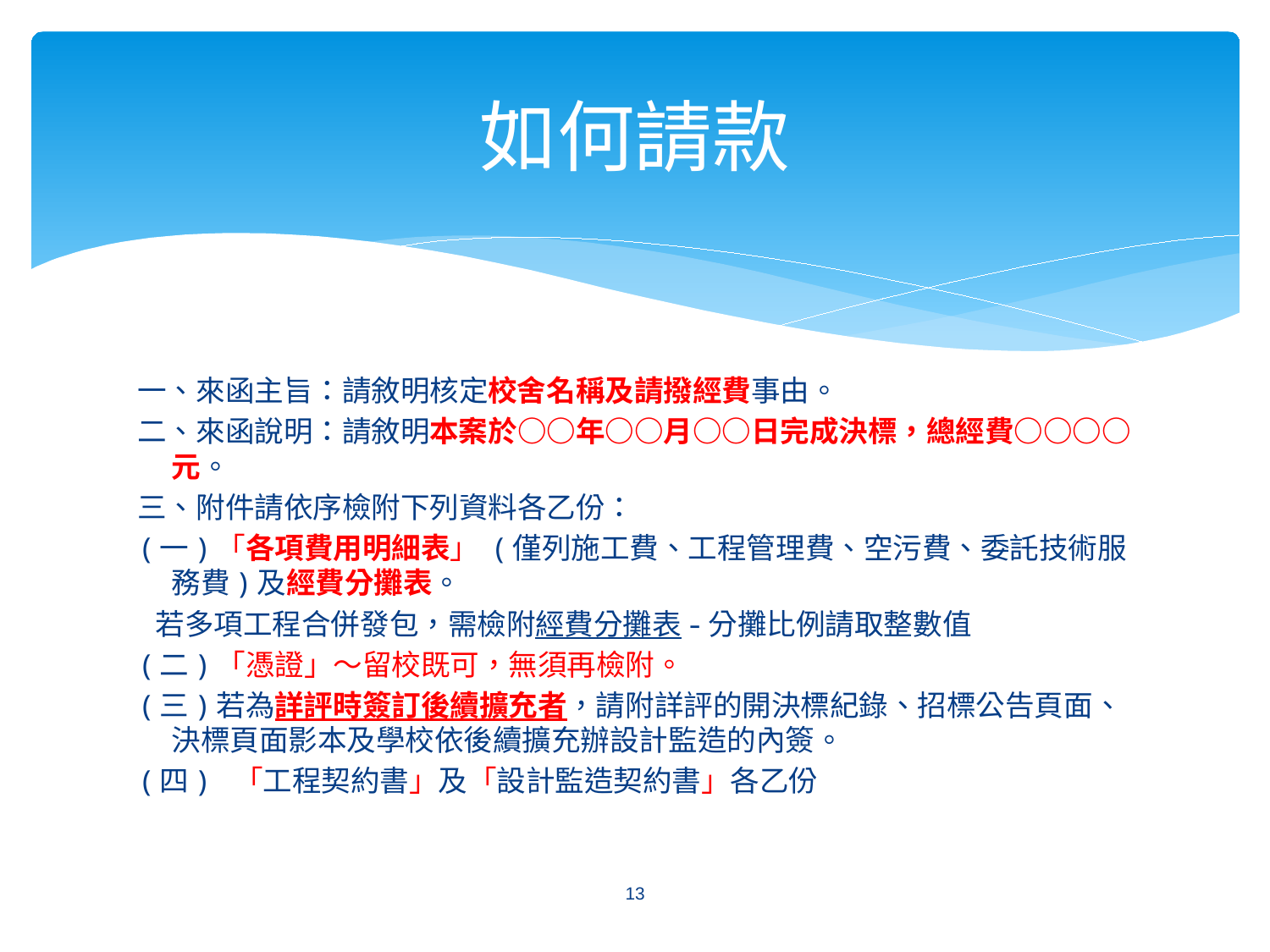

# 如何請款
一、來函主旨：請敘明核定校舍名稱及請撥經費事由。
二、來函說明：請敘明本案於○○年○○月○○日完成決標，總經費○○○○元。
三、附件請依序檢附下列資料各乙份：
(一)「各項費用明細表」 (僅列施工費、工程管理費、空污費、委託技術服務費)及經費分攤表。
  若多項工程合併發包，需檢附經費分攤表-分攤比例請取整數值
(二)「憑證」～留校既可，無須再檢附。
(三)若為詳評時簽訂後續擴充者，請附詳評的開決標紀錄、招標公告頁面、決標頁面影本及學校依後續擴充辦設計監造的內簽。
(四) 「工程契約書」及「設計監造契約書」各乙份
13